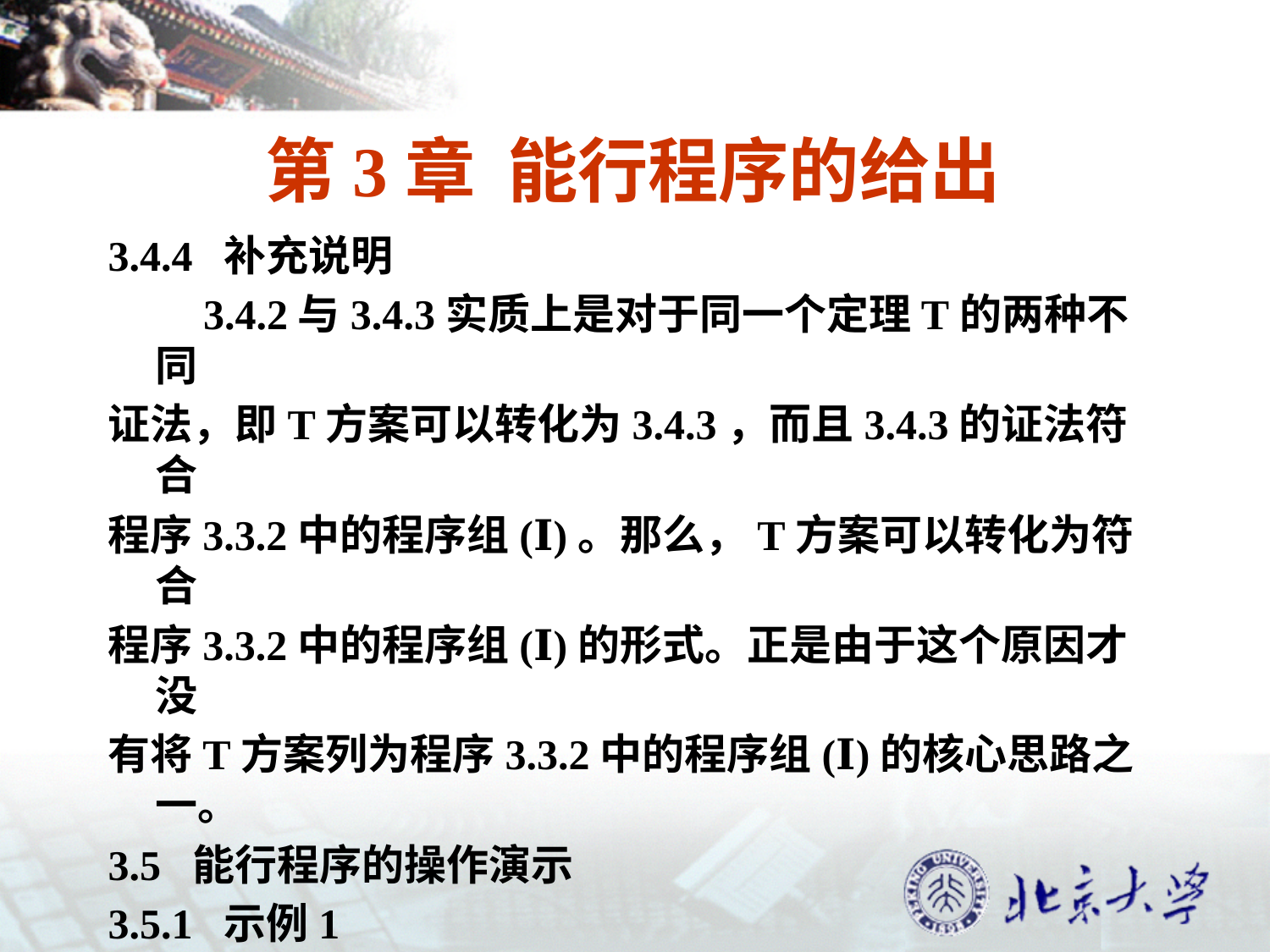

# 第3章  能行程序的给出
3.4.4  补充说明
         3.4.2与3.4.3实质上是对于同一个定理T的两种不同
证法，即T方案可以转化为3.4.3，而且3.4.3的证法符合
程序3.3.2中的程序组(Ⅰ)。那么，T方案可以转化为符合
程序3.3.2中的程序组(Ⅰ)的形式。正是由于这个原因才没
有将T方案列为程序3.3.2中的程序组(Ⅰ)的核心思路之一。
3.5  能行程序的操作演示
3.5.1  示例1
[P1]┝A→A[1]
将A记为R0，将A记为R1，依次执行各条程序：